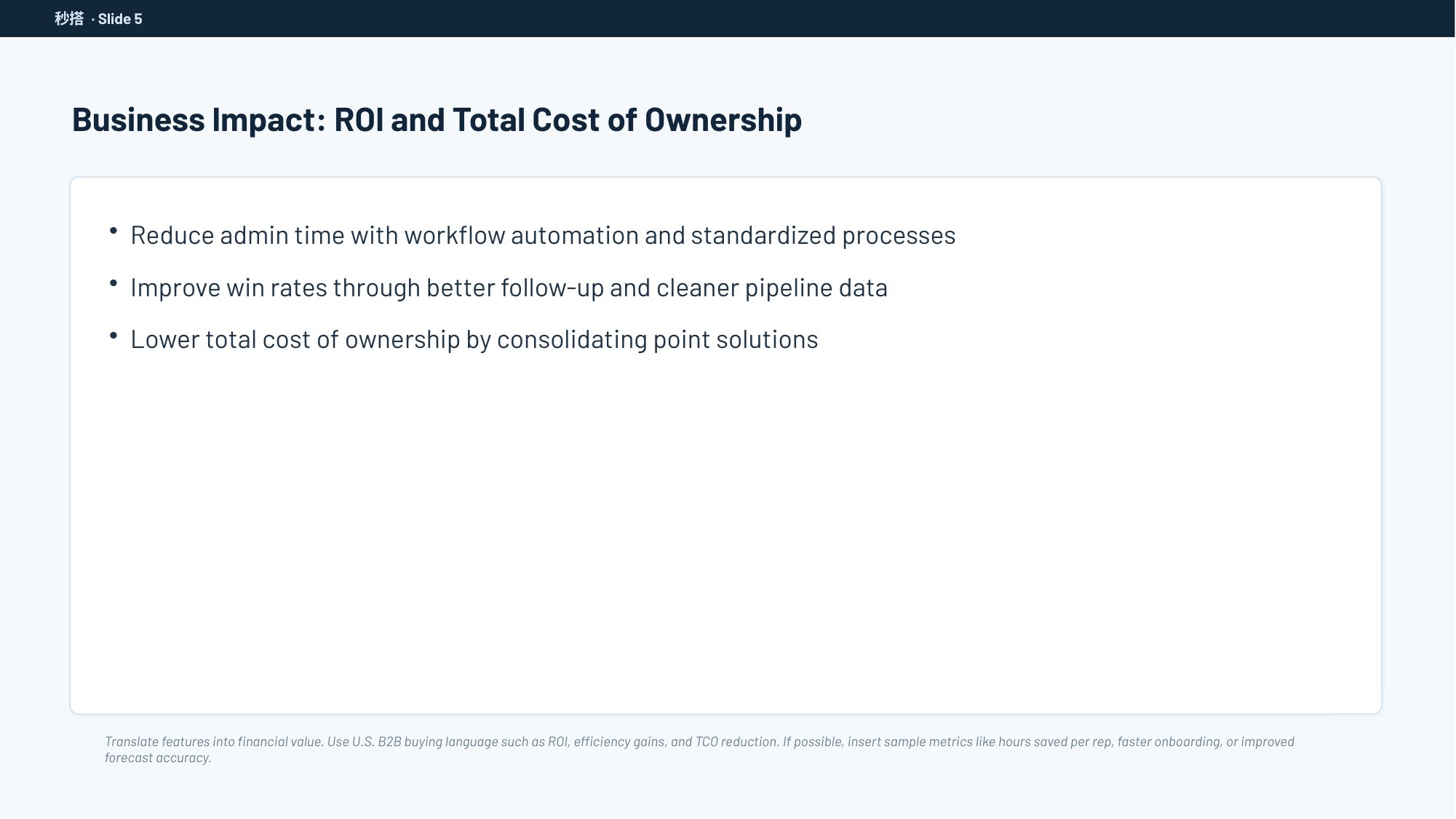

秒搭 · Slide 5
Business Impact: ROI and Total Cost of Ownership

Reduce admin time with workflow automation and standardized processes
Improve win rates through better follow-up and cleaner pipeline data
Lower total cost of ownership by consolidating point solutions
Translate features into financial value. Use U.S. B2B buying language such as ROI, efficiency gains, and TCO reduction. If possible, insert sample metrics like hours saved per rep, faster onboarding, or improved forecast accuracy.